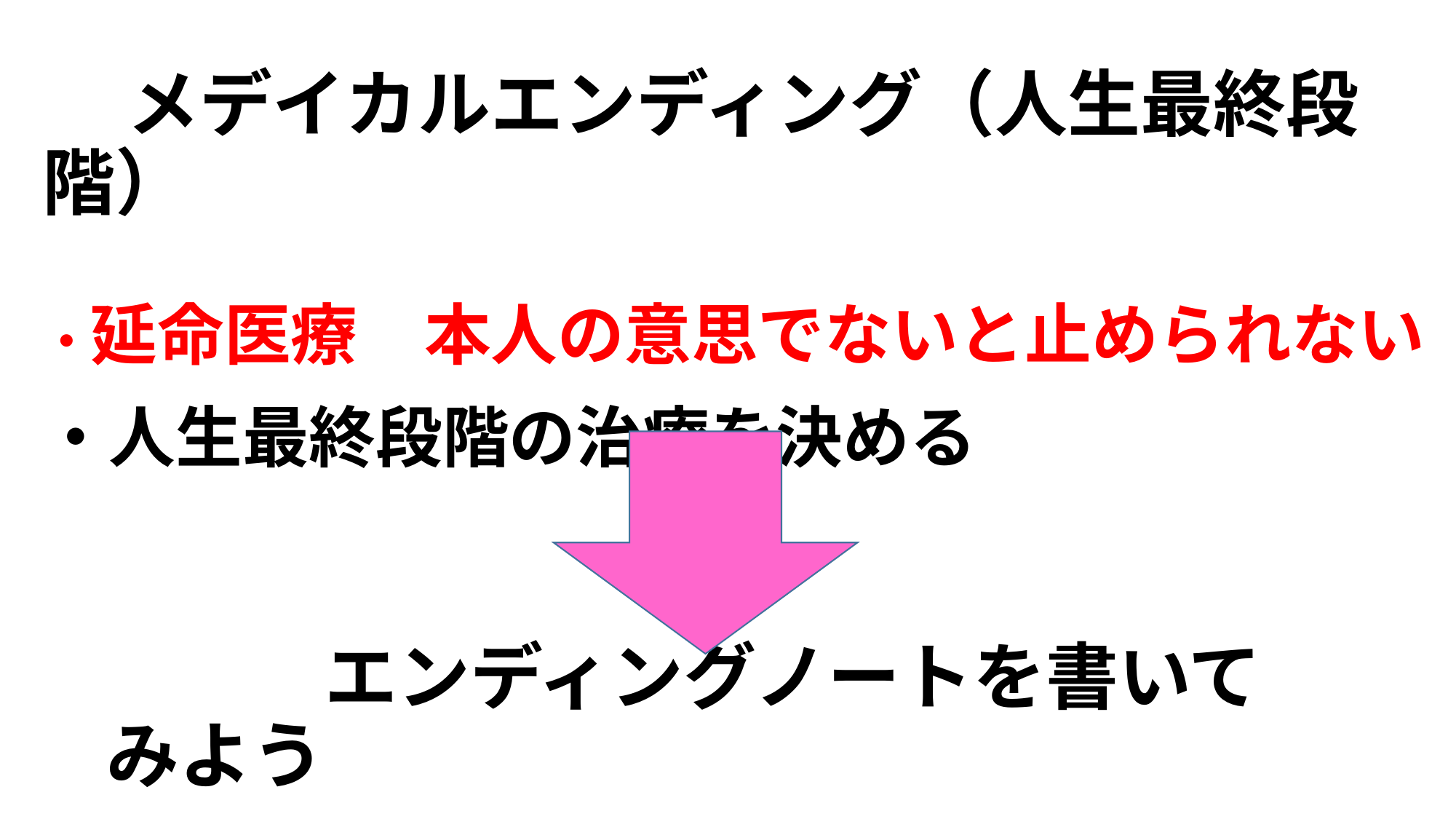

メデイカルエンディング（人生最終段階）

・延命医療　本人の意思でないと止められない

・人生最終段階の治療を決める

# エンディングノートを書いてみよう